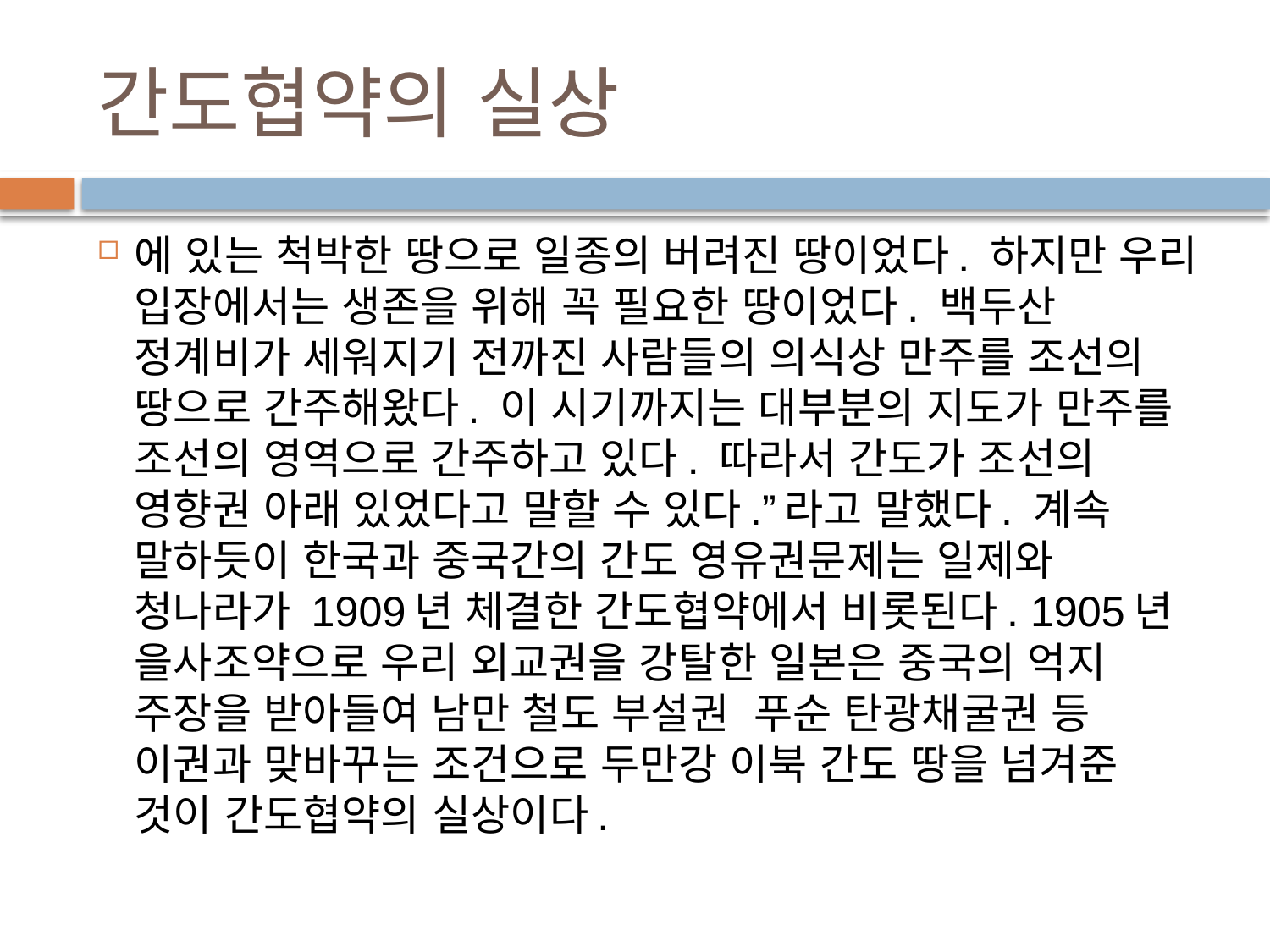

# 간도협약의 실상
에 있는 척박한 땅으로 일종의 버려진 땅이었다. 하지만 우리 입장에서는 생존을 위해 꼭 필요한 땅이었다. 백두산 정계비가 세워지기 전까진 사람들의 의식상 만주를 조선의 땅으로 간주해왔다. 이 시기까지는 대부분의 지도가 만주를 조선의 영역으로 간주하고 있다. 따라서 간도가 조선의 영향권 아래 있었다고 말할 수 있다.”라고 말했다. 계속 말하듯이 한국과 중국간의 간도 영유권문제는 일제와 청나라가 1909년 체결한 간도협약에서 비롯된다. 1905년 을사조약으로 우리 외교권을 강탈한 일본은 중국의 억지 주장을 받아들여 남만 철도 부설권  푸순 탄광채굴권 등 이권과 맞바꾸는 조건으로 두만강 이북 간도 땅을 넘겨준 것이 간도협약의 실상이다.